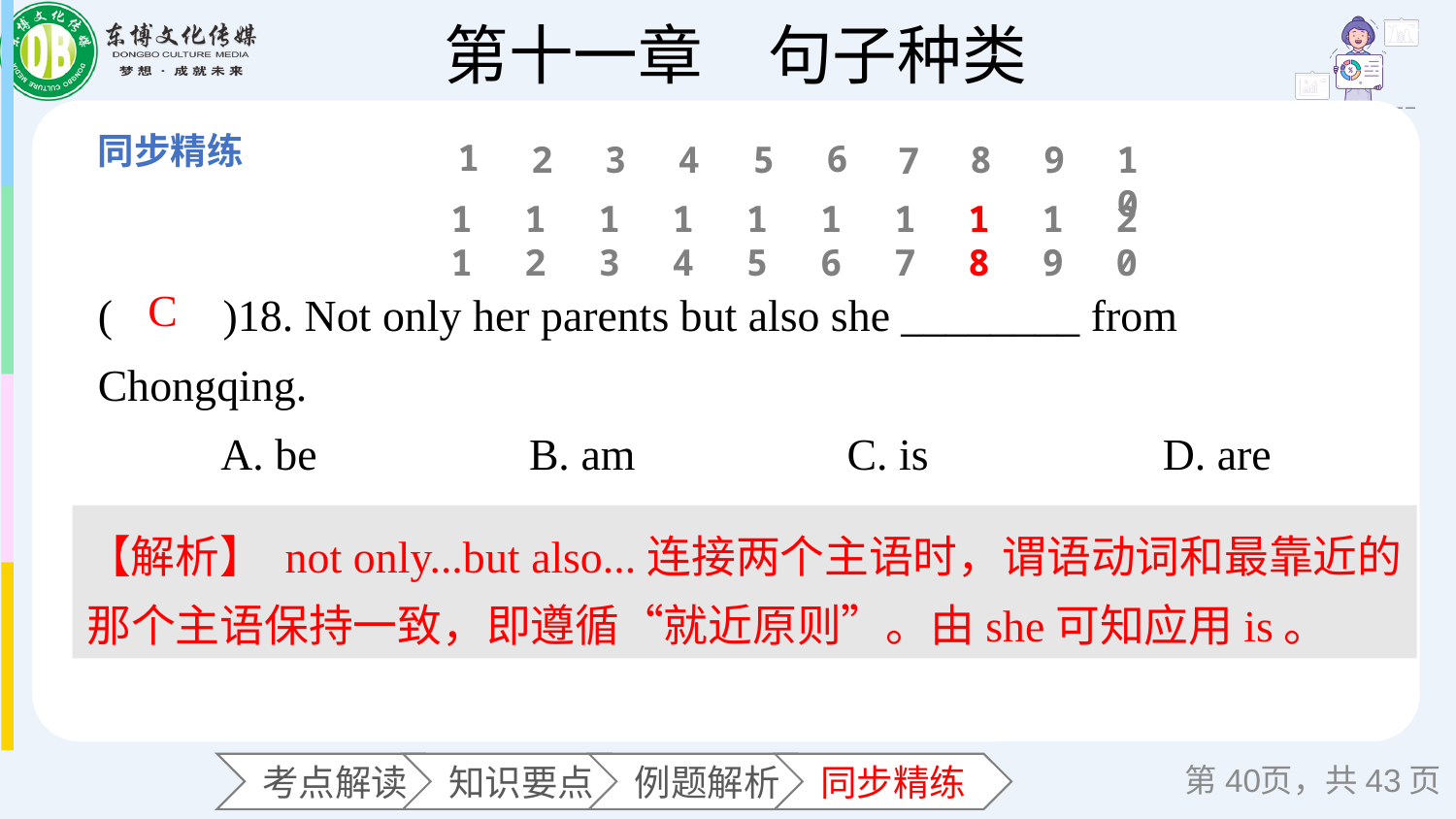

1
6
2
3
4
5
8
9
10
7
11
12
13
14
15
16
17
18
19
20
(　　)18. Not only her parents but also she ________ from Chongqing.
           A. be                   B. am                   C. is                     D. are
C
【解析】 not only...but also...连接两个主语时，谓语动词和最靠近的那个主语保持一致，即遵循“就近原则”。由she可知应用is。
第40页，共43页